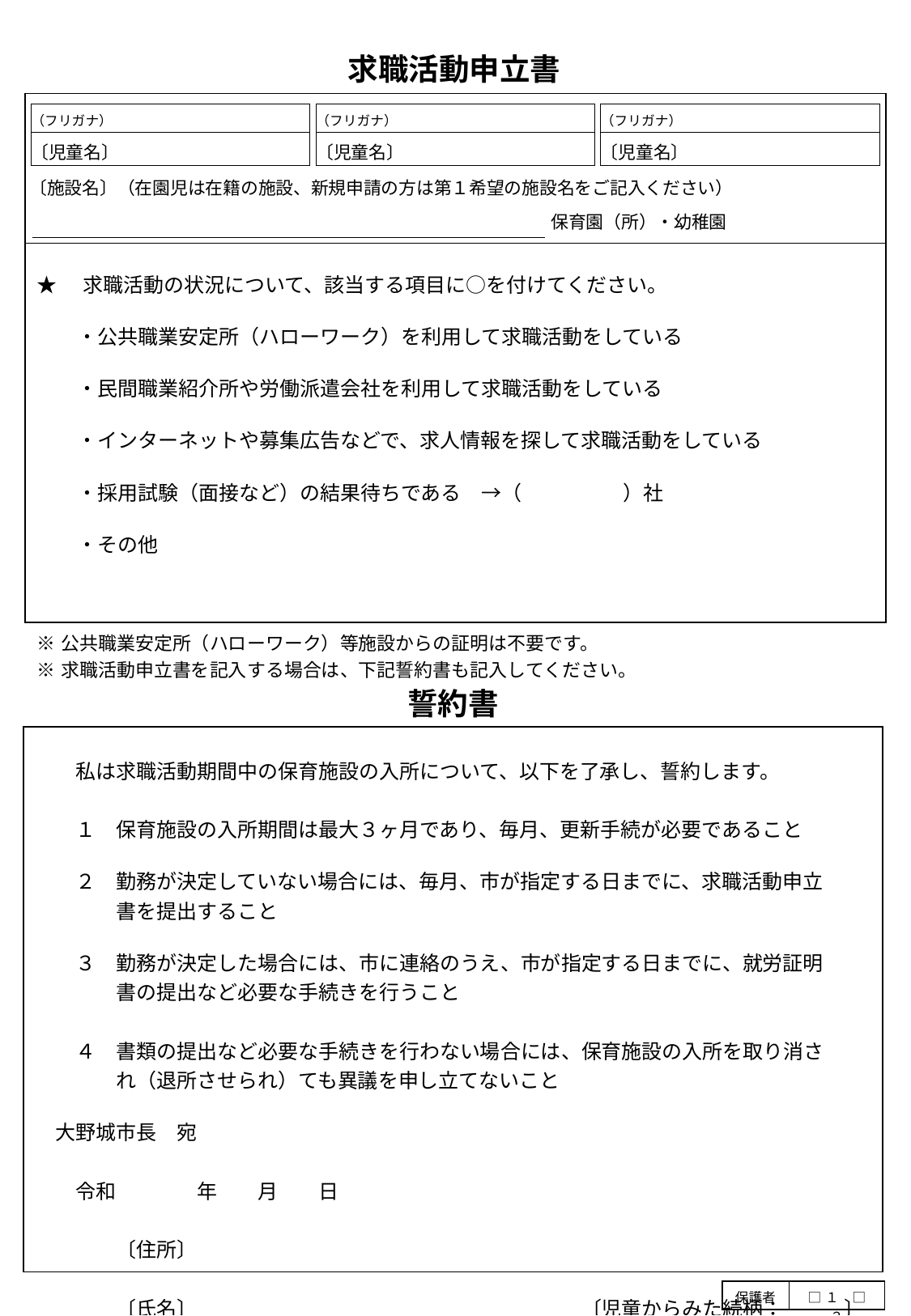

求職活動申立書
| 〔施設名〕（在園児は在籍の施設、新規申請の方は第１希望の施設名をご記入ください） |
| --- |
| ★　求職活動の状況について、該当する項目に○を付けてください。 　　・公共職業安定所（ハローワーク）を利用して求職活動をしている 　　・民間職業紹介所や労働派遣会社を利用して求職活動をしている 　　・インターネットや募集広告などで、求人情報を探して求職活動をしている 　　・採用試験（面接など）の結果待ちである　→（　　　　　）社 　　・その他 |
| ※公共職業安定所（ハローワーク）等施設からの証明は不要です。 ※求職活動申立書を記入する場合は、下記誓約書も記入してください。 |
| （フリガナ） |
| --- |
| 〔児童名〕 |
| （フリガナ） |
| --- |
| 〔児童名〕 |
| （フリガナ） |
| --- |
| 〔児童名〕 |
|  |
| --- |
保育園（所）・幼稚園
誓約書
| 私は求職活動期間中の保育施設の入所について、以下を了承し、誓約します。 　 　　１　保育施設の入所期間は最大３ヶ月であり、毎月、更新手続が必要であること 　　２　勤務が決定していない場合には、毎月、市が指定する日までに、求職活動申立 　　　　書を提出すること 　　３　勤務が決定した場合には、市に連絡のうえ、市が指定する日までに、就労証明 　　　　書の提出など必要な手続きを行うこと 　　　 　　４　書類の提出など必要な手続きを行わない場合には、保育施設の入所を取り消さ 　　　　れ（退所させられ）ても異議を申し立てないこと 　大野城市長　宛 　　 　　令和　　　　年　　月　　日 　　 　　　　〔住所〕 　　 　　　　〔氏名〕　　　　　　　　　　　　　　　　　　　〔児童からみた続柄：　　　〕 |
| --- |
| 保護者 | □１　□２ |
| --- | --- |